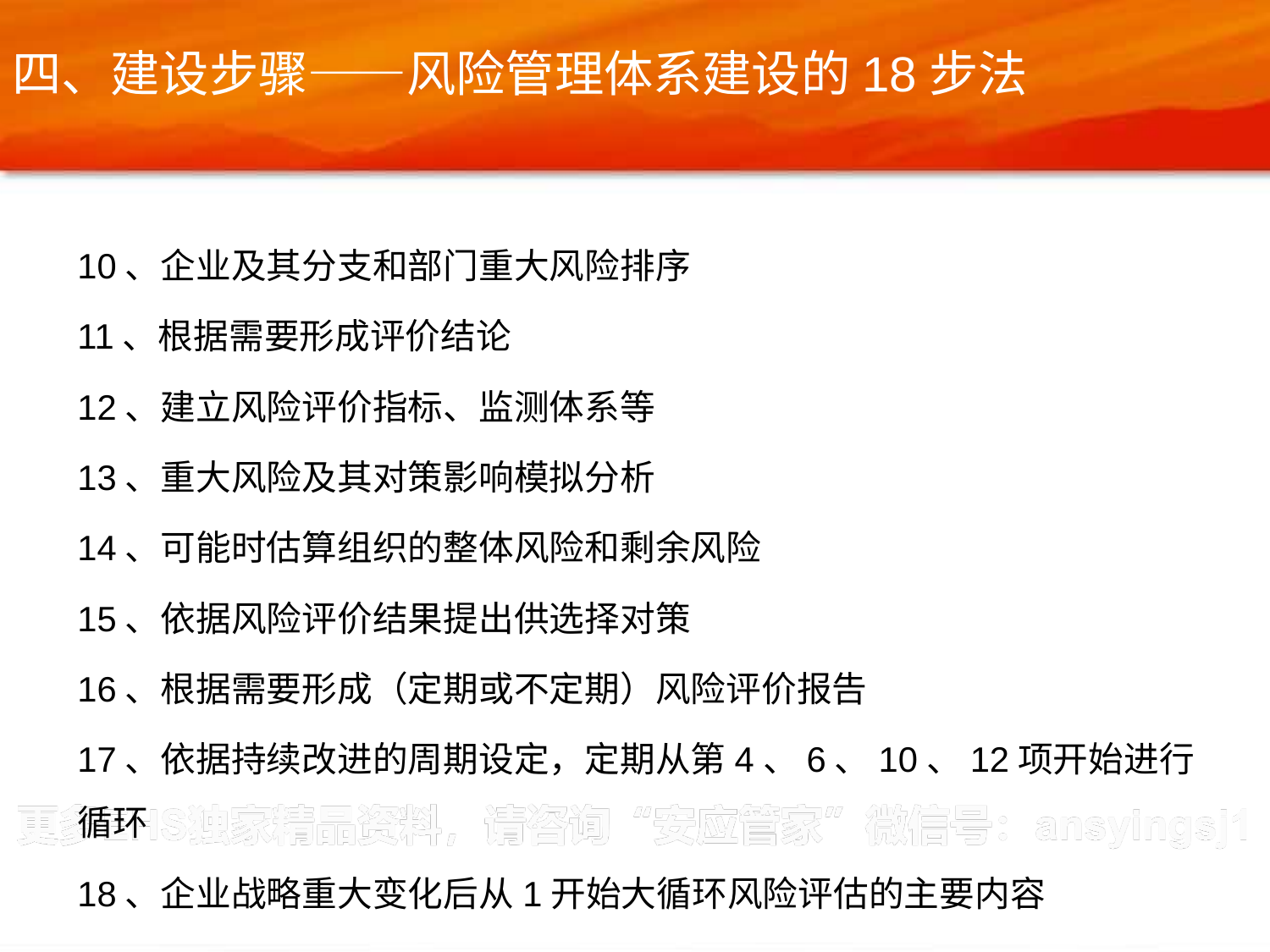

四、建设步骤——风险管理体系建设的18步法
10、企业及其分支和部门重大风险排序
11、根据需要形成评价结论
12、建立风险评价指标、监测体系等
13、重大风险及其对策影响模拟分析
14、可能时估算组织的整体风险和剩余风险
15、依据风险评价结果提出供选择对策
16、根据需要形成（定期或不定期）风险评价报告
17、依据持续改进的周期设定，定期从第4、6、10、12项开始进行循环
18、企业战略重大变化后从1开始大循环风险评估的主要内容